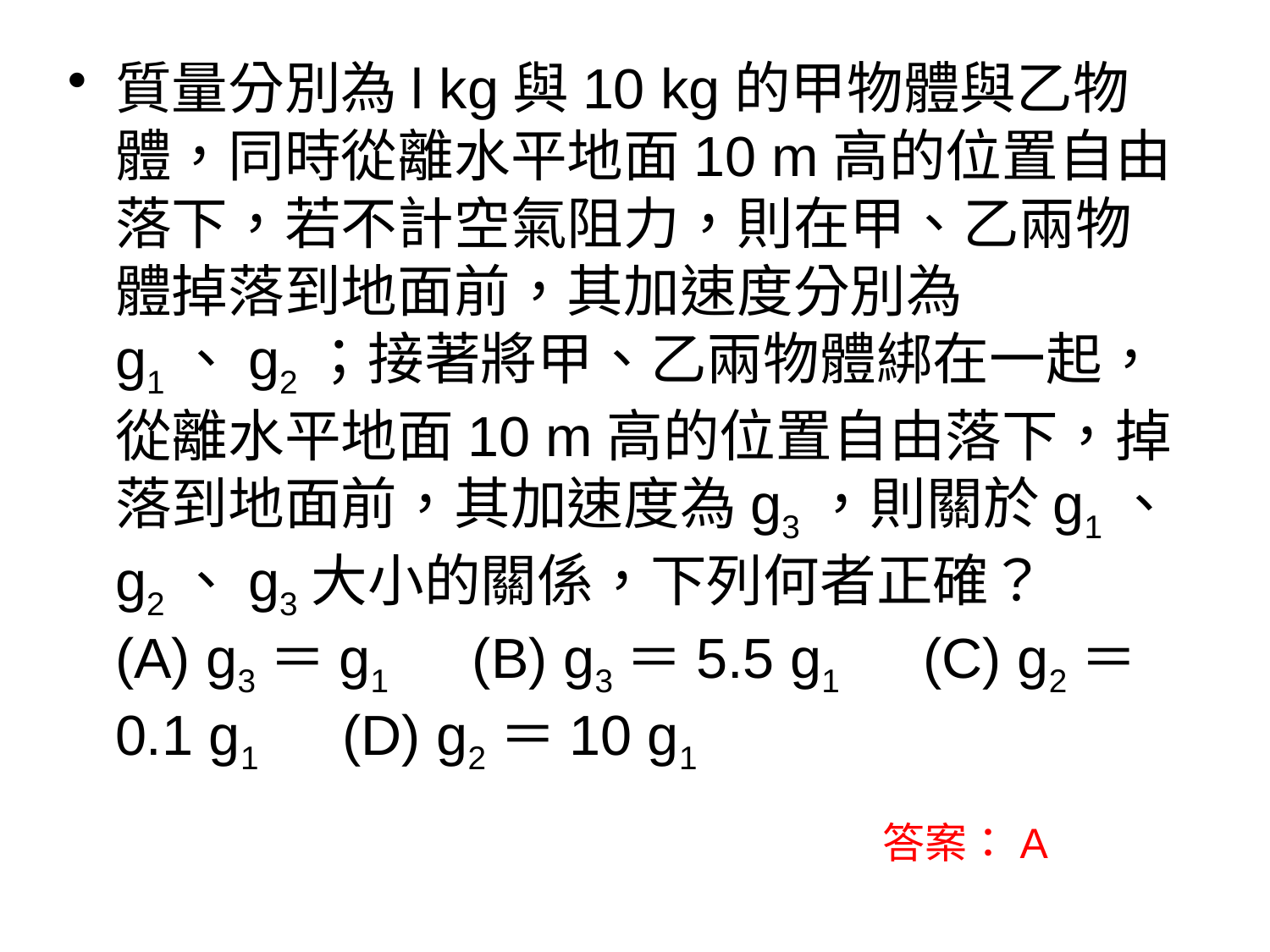

質量分別為l kg與10 kg的甲物體與乙物體，同時從離水平地面10 m高的位置自由落下，若不計空氣阻力，則在甲、乙兩物體掉落到地面前，其加速度分別為g1、g2；接著將甲、乙兩物體綁在一起，從離水平地面10 m高的位置自由落下，掉落到地面前，其加速度為g3，則關於g1、g2、g3大小的關係，下列何者正確？ (A) g3＝g1　(B) g3＝5.5 g1　(C) g2＝0.1 g1　(D) g2＝10 g1
答案：A